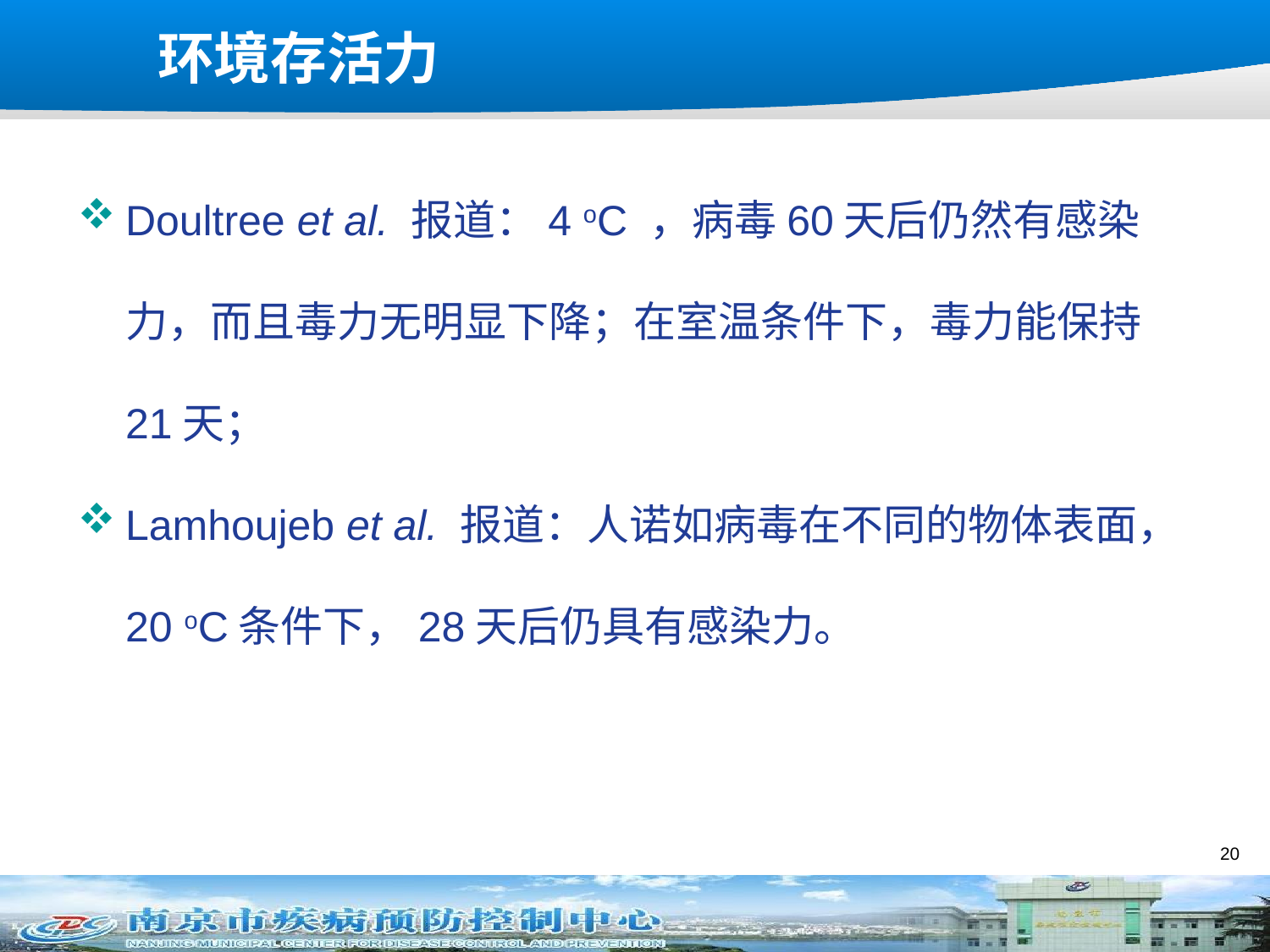

# 环境存活力
Doultree et al. 报道：4 oC ，病毒60天后仍然有感染力，而且毒力无明显下降；在室温条件下，毒力能保持21天；
Lamhoujeb et al. 报道：人诺如病毒在不同的物体表面，20 oC条件下，28天后仍具有感染力。

20